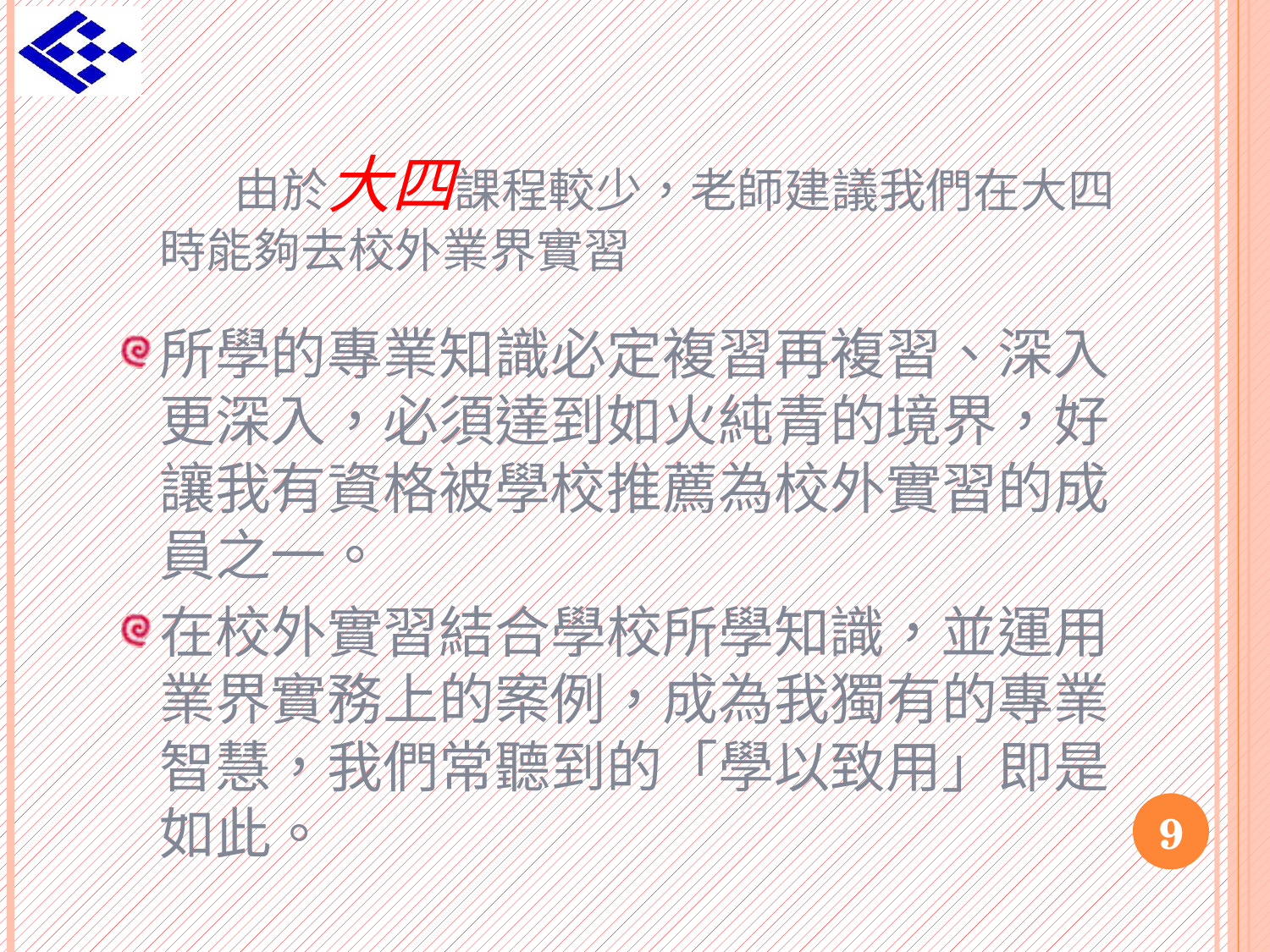

由於大四課程較少，老師建議我們在大四時能夠去校外業界實習

所學的專業知識必定複習再複習、深入更深入，必須達到如火純青的境界，好讓我有資格被學校推薦為校外實習的成員之一。
在校外實習結合學校所學知識，並運用業界實務上的案例，成為我獨有的專業智慧，我們常聽到的「學以致用」即是如此。

9